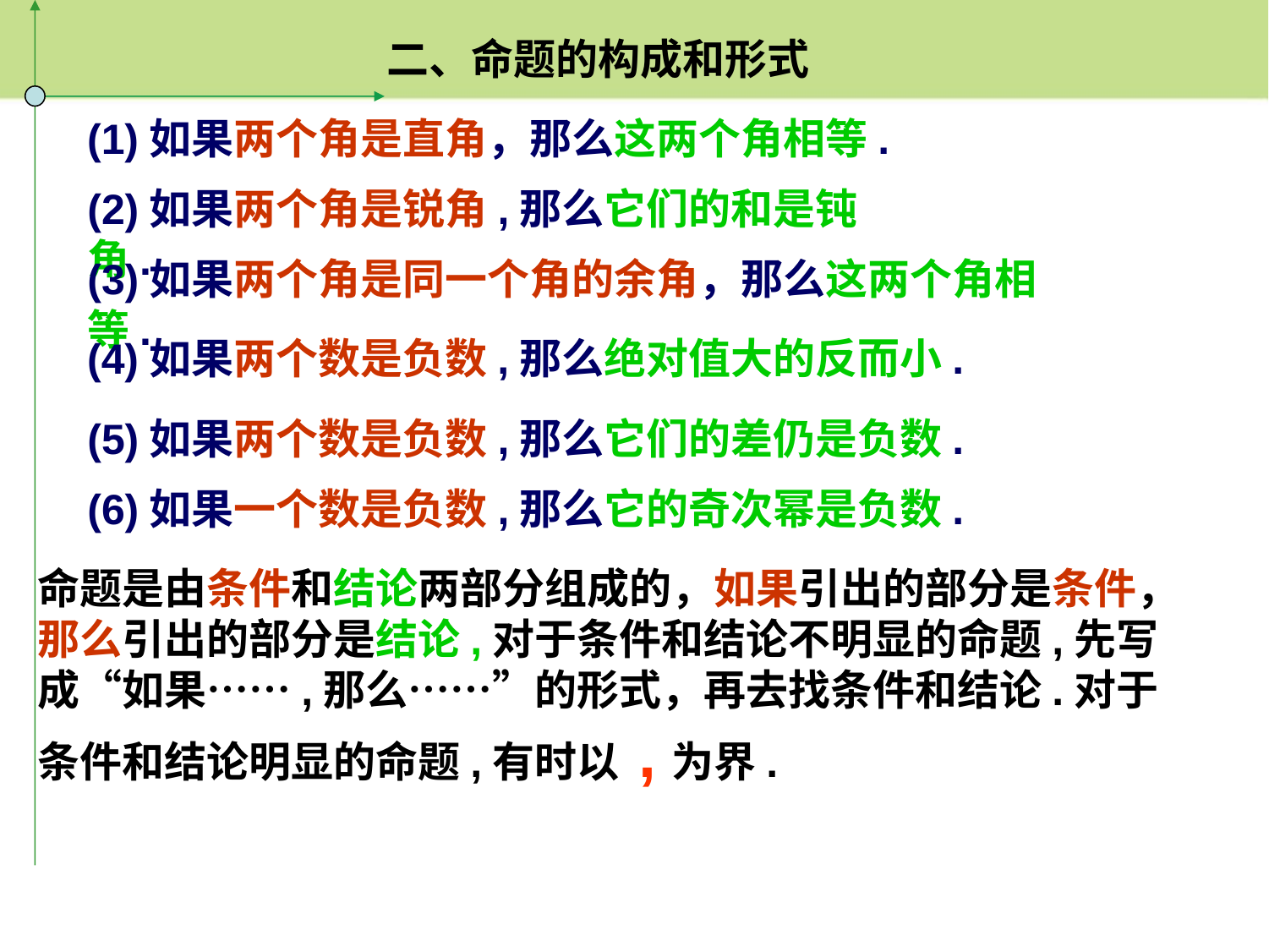

二、命题的构成和形式
(1)如果两个角是直角，那么这两个角相等.

(2)如果两个角是锐角,那么它们的和是钝角.

(3)如果两个角是同一个角的余角，那么这两个角相等.
(4)如果两个数是负数,那么绝对值大的反而小.

(5)如果两个数是负数,那么它们的差仍是负数.

(6)如果一个数是负数,那么它的奇次幂是负数.
命题是由条件和结论两部分组成的，如果引出的部分是条件，那么引出的部分是结论,对于条件和结论不明显的命题,先写成“如果……,那么……”的形式，再去找条件和结论.对于条件和结论明显的命题,有时以 ,为界.